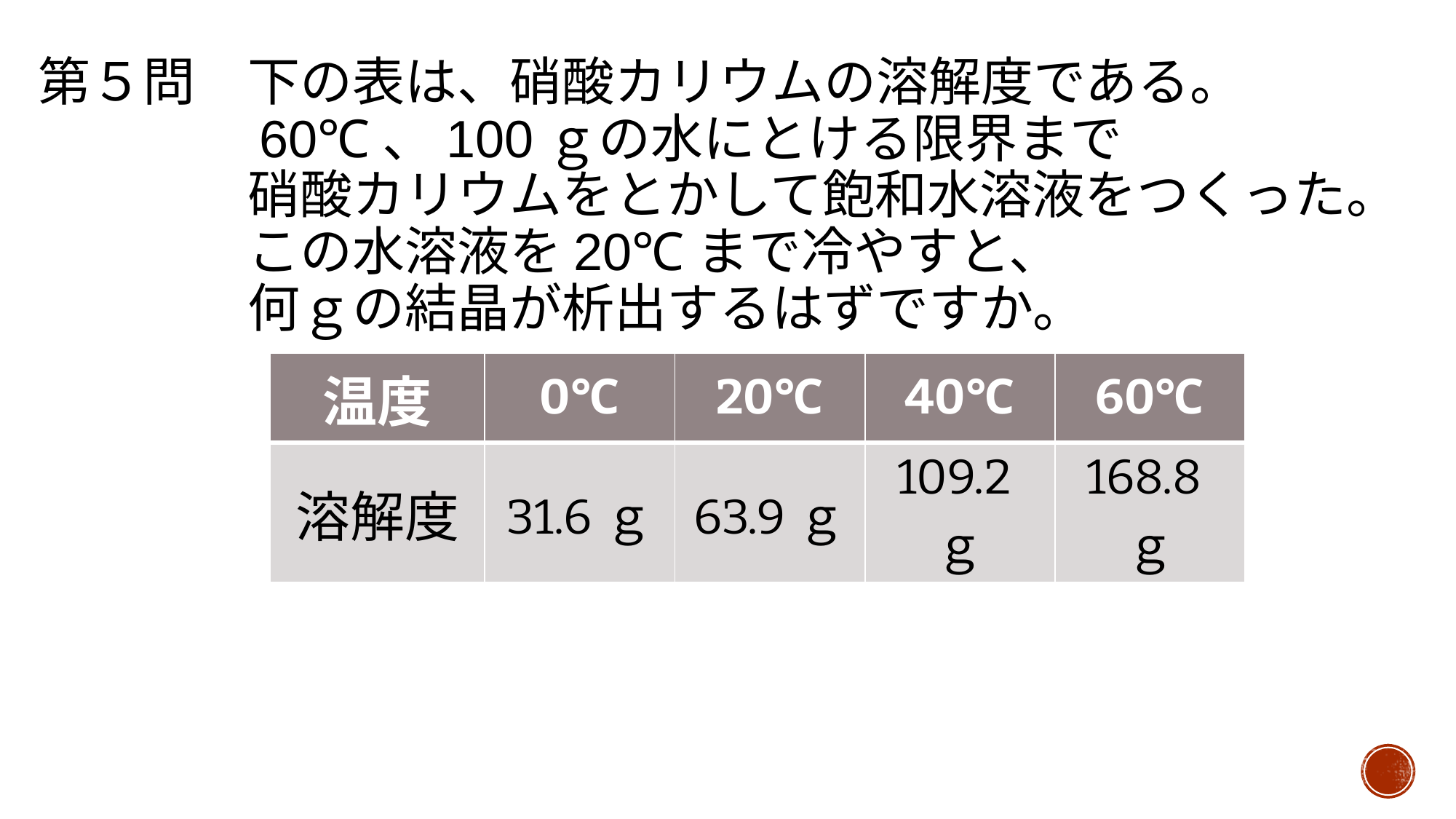

# 第５問　下の表は、硝酸カリウムの溶解度である。 　　　　60℃、100ｇの水にとける限界まで 　　　　硝酸カリウムをとかして飽和水溶液をつくった。 　　　　この水溶液を20℃まで冷やすと、 　　　　何ｇの結晶が析出するはずですか。
| 温度 | 0℃ | 20℃ | 40℃ | 60℃ |
| --- | --- | --- | --- | --- |
| 溶解度 | 31.6ｇ | 63.9ｇ | 109.2ｇ | 168.8ｇ |